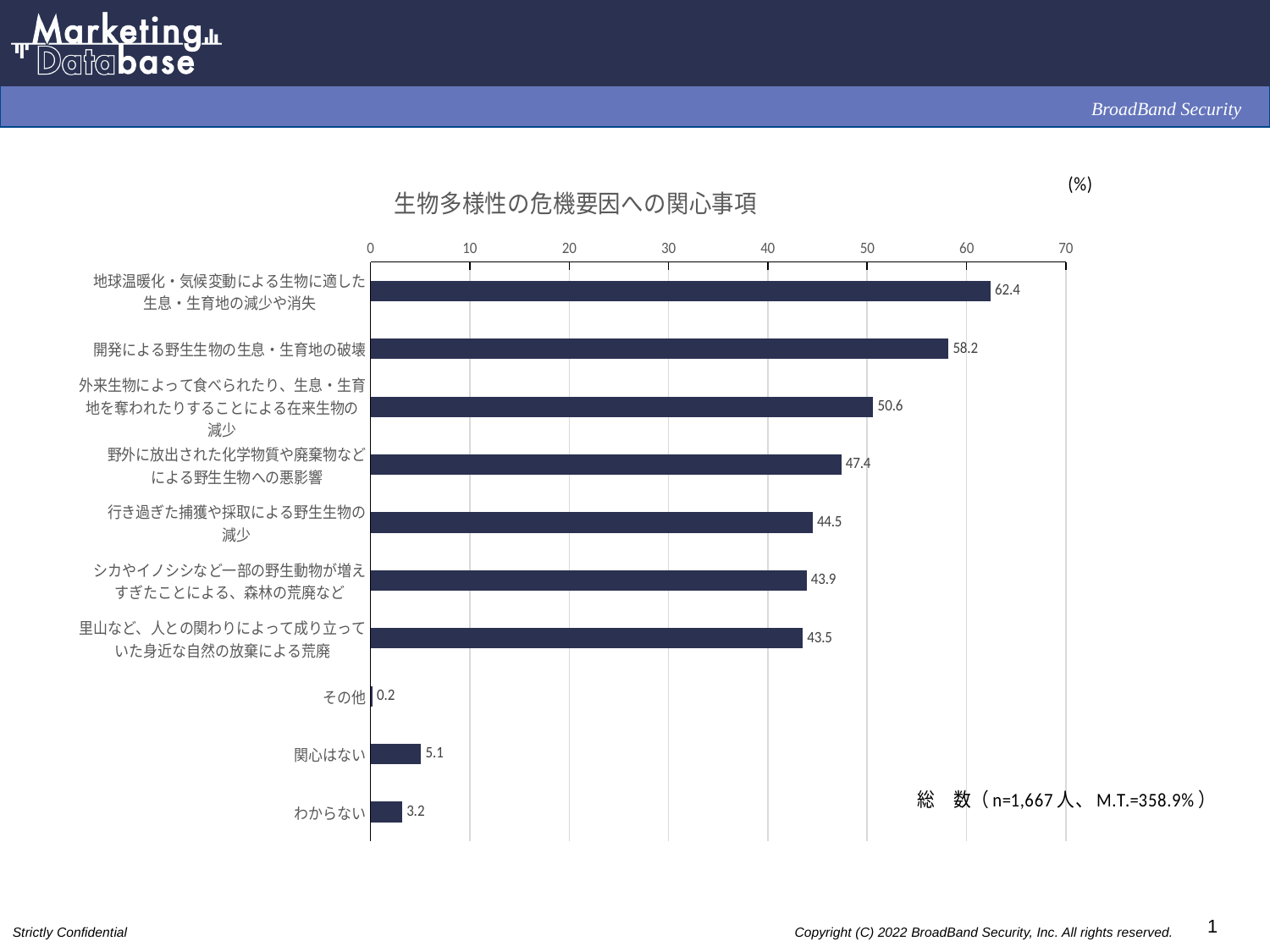

### Chart: 生物多様性の危機要因への関心事項

| Category |  |
|---|---|
| 地球温暖化・気候変動による生物に適した
生息・生育地の減少や消失 | 62.4 |
| 開発による野生生物の生息・生育地の破壊 | 58.2 |
| 外来生物によって食べられたり、生息・生育
地を奪われたりすることによる在来生物の
減少 | 50.6 |
| 野外に放出された化学物質や廃棄物など
による野生生物への悪影響 | 47.4 |
| 行き過ぎた捕獲や採取による野生生物の
減少 | 44.5 |
| シカやイノシシなど一部の野生動物が増え
すぎたことによる、森林の荒廃など | 43.9 |
| 里山など、人との関わりによって成り立って
いた身近な自然の放棄による荒廃 | 43.5 |
| その他 | 0.2 |
| 関心はない | 5.1 |
| わからない | 3.2 |